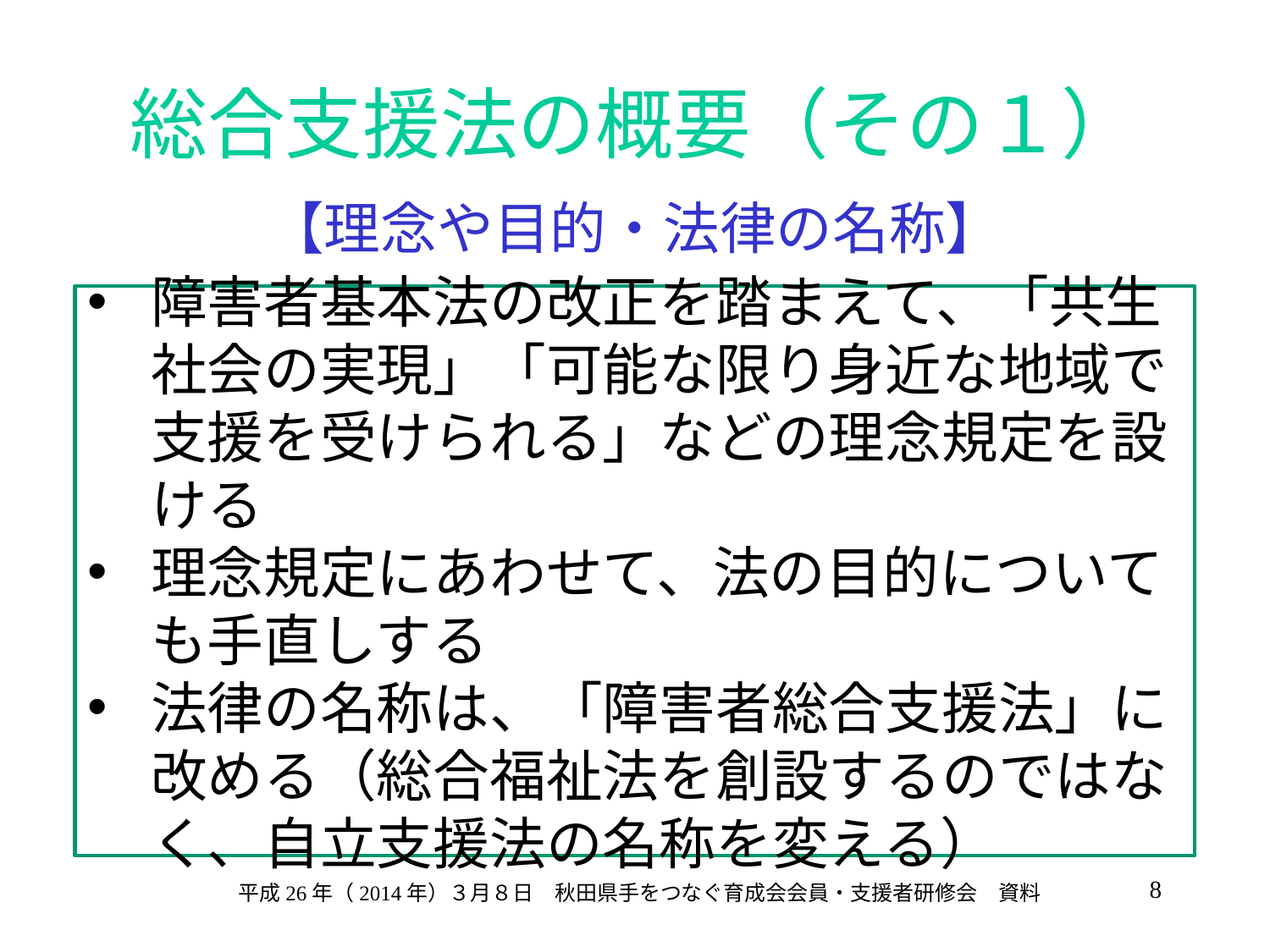

# 総合支援法の概要（その１）
【理念や目的・法律の名称】
障害者基本法の改正を踏まえて、「共生社会の実現」「可能な限り身近な地域で支援を受けられる」などの理念規定を設ける
理念規定にあわせて、法の目的についても手直しする
法律の名称は、「障害者総合支援法」に改める（総合福祉法を創設するのではなく、自立支援法の名称を変える）
8